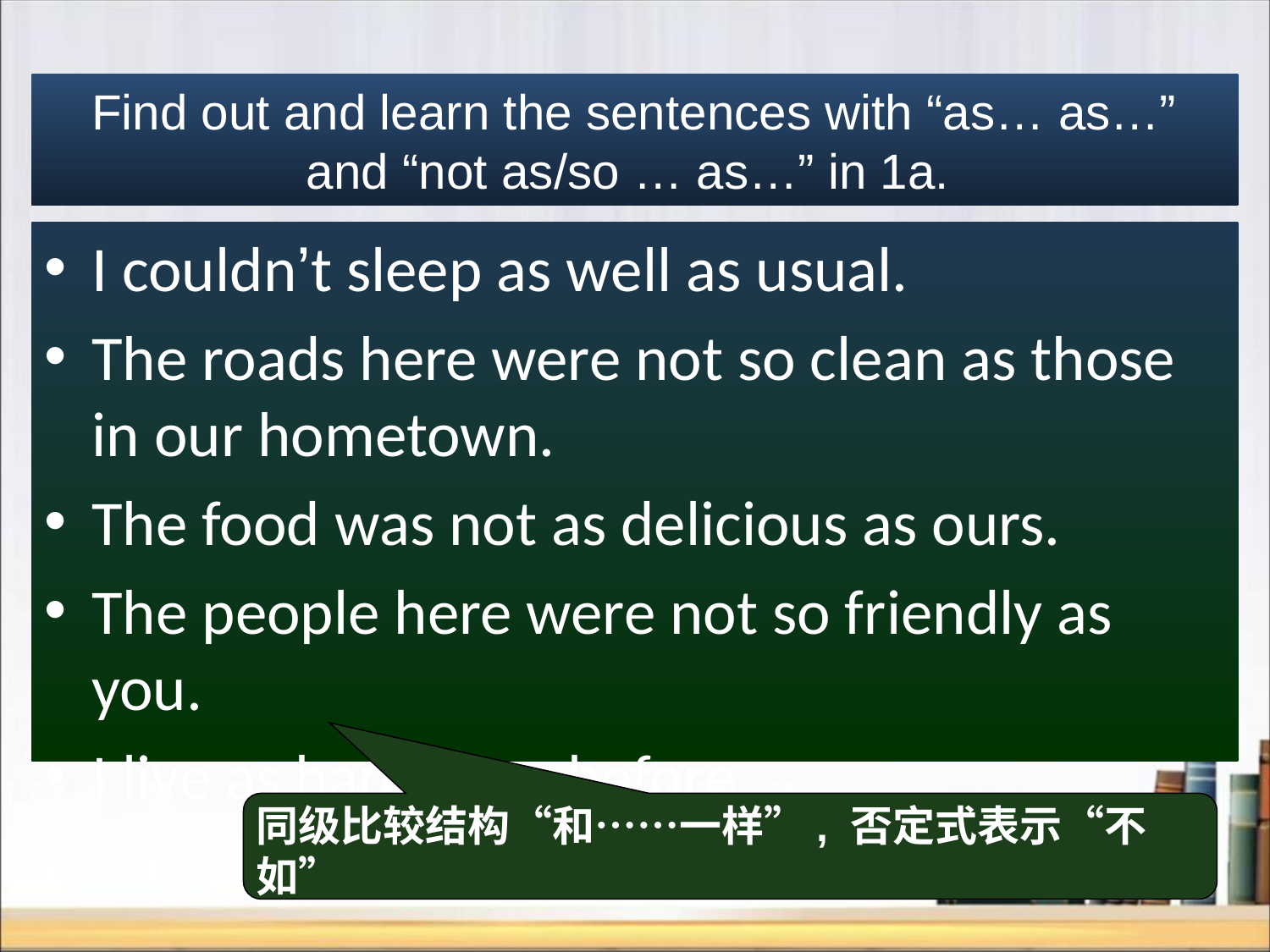

Find out and learn the sentences with “as… as…” and “not as/so … as…” in 1a.
I couldn’t sleep as well as usual.
The roads here were not so clean as those in our hometown.
The food was not as delicious as ours.
The people here were not so friendly as you.
I live as happily as before.

同级比较结构“和……一样”, 否定式表示“不如”